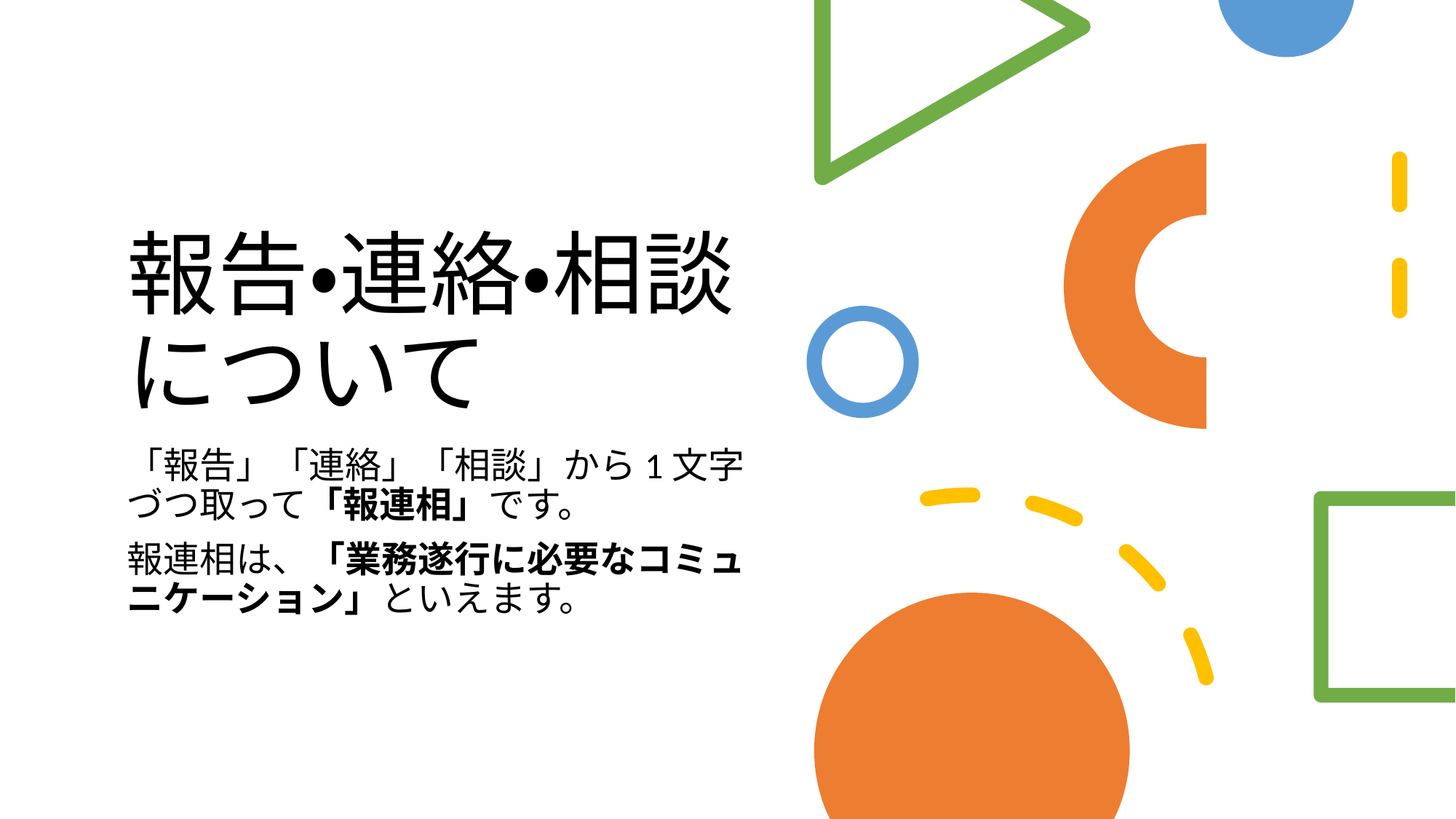

# 報告・連絡・相談について

「報告」「連絡」「相談」から1文字づつ取って「報連相」です。
報連相は、「業務遂行に必要なコミュニケーション」といえます。